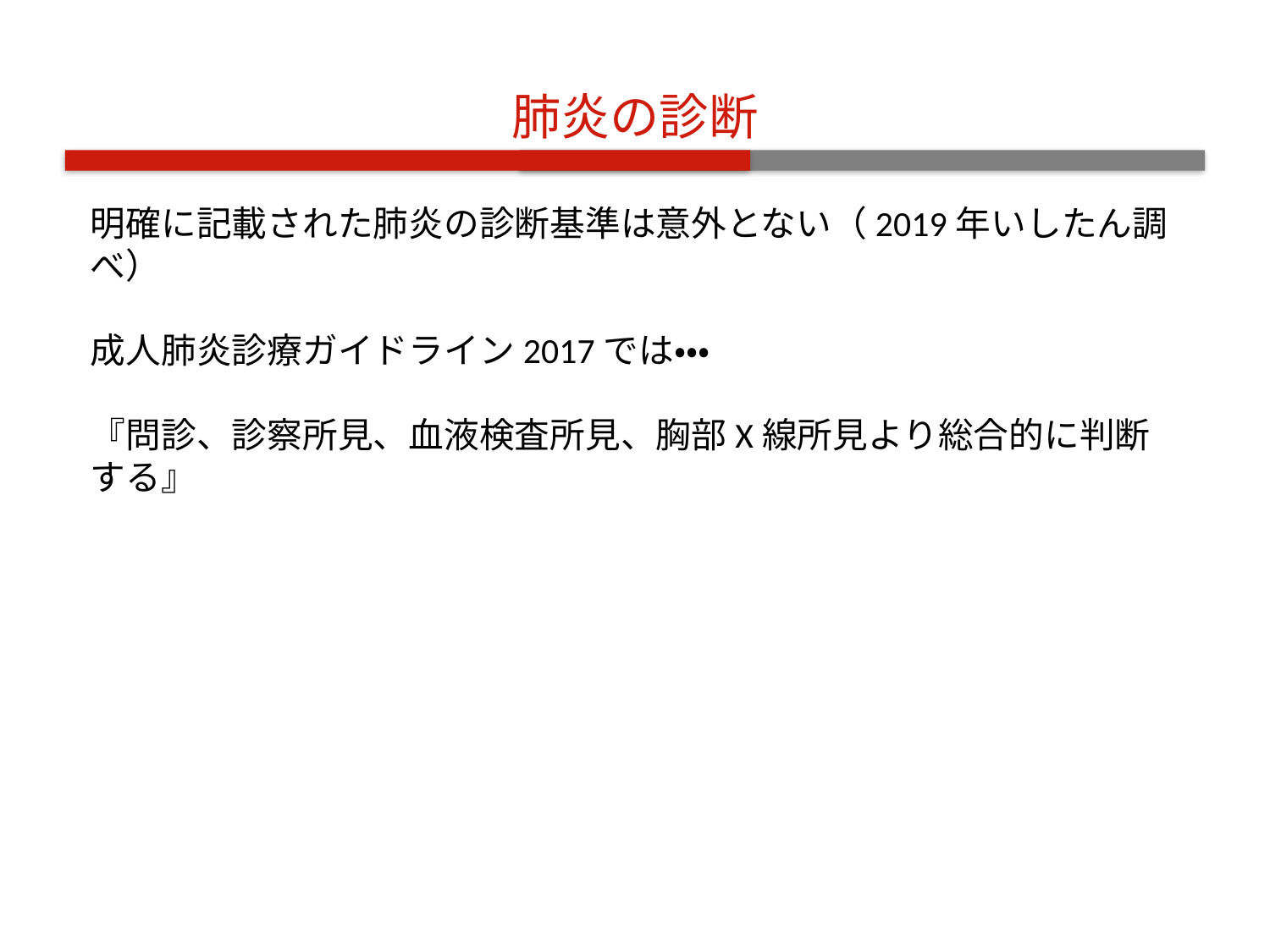

肺炎の診断

明確に記載された肺炎の診断基準は意外とない（2019年いしたん調べ）

成人肺炎診療ガイドライン2017では・・・

『問診、診察所見、血液検査所見、胸部X線所見より総合的に判断する』